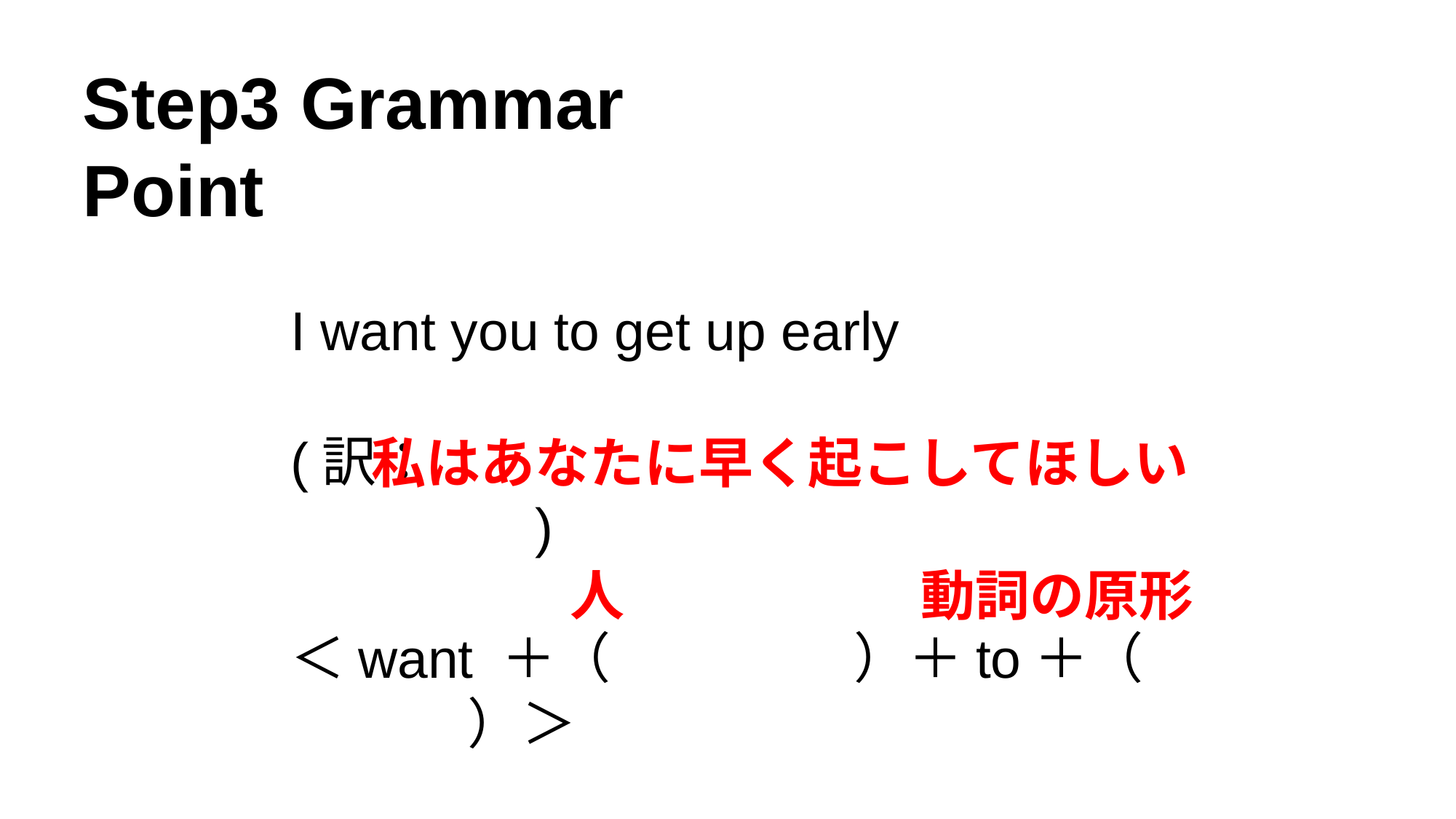

Step3 Grammar Point
I want you to get up early

(訳：　　　　　　　　　　　　　　　      　　　　　)

＜want ＋（　　　  　）＋to＋（　　　  　　　　）＞
私はあなたに早く起こしてほしい
動詞の原形
人